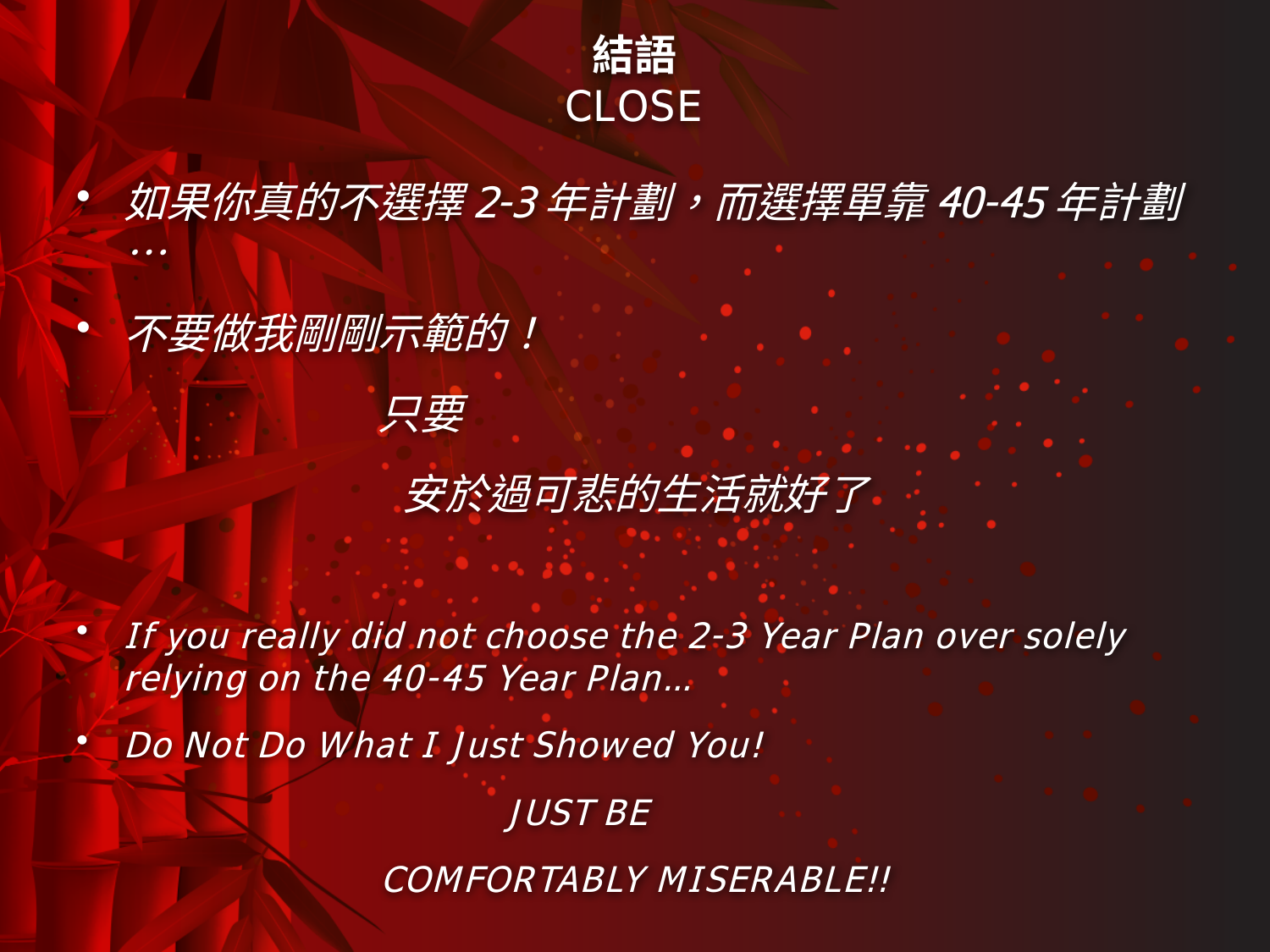

# 結語 CLOSE
如果你真的不選擇2-3年計劃，而選擇單靠40-45年計劃…
不要做我剛剛示範的！
                              	只要
安於過可悲的生活就好了

If you really did not choose the 2-3 Year Plan over solely relying on the 40-45 Year Plan…
Do Not Do What I Just Showed You!
                              	JUST BE
COMFORTABLY MISERABLE!!